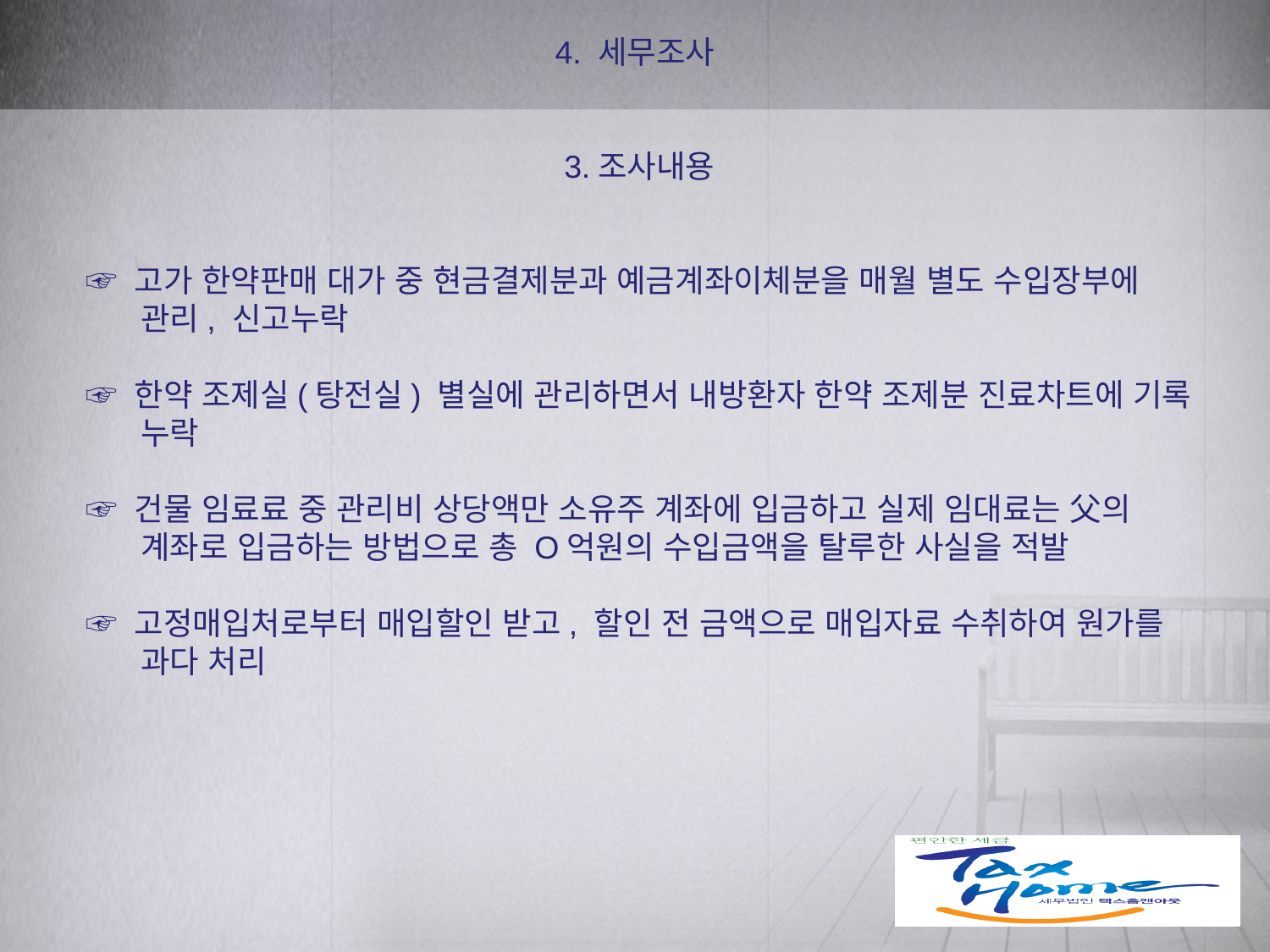

4. 세무조사

 3.조사내용

 ☞ 고가 한약판매 대가 중 현금결제분과 예금계좌이체분을 매월 별도 수입장부에 관리, 신고누락

 ☞ 한약 조제실(탕전실) 별실에 관리하면서 내방환자 한약 조제분 진료차트에 기록 누락

 ☞ 건물 임료료 중 관리비 상당액만 소유주 계좌에 입금하고 실제 임대료는 父의 계좌로 입금하는 방법으로 총 O억원의 수입금액을 탈루한 사실을 적발

 ☞ 고정매입처로부터 매입할인 받고, 할인 전 금액으로 매입자료 수취하여 원가를 과다 처리